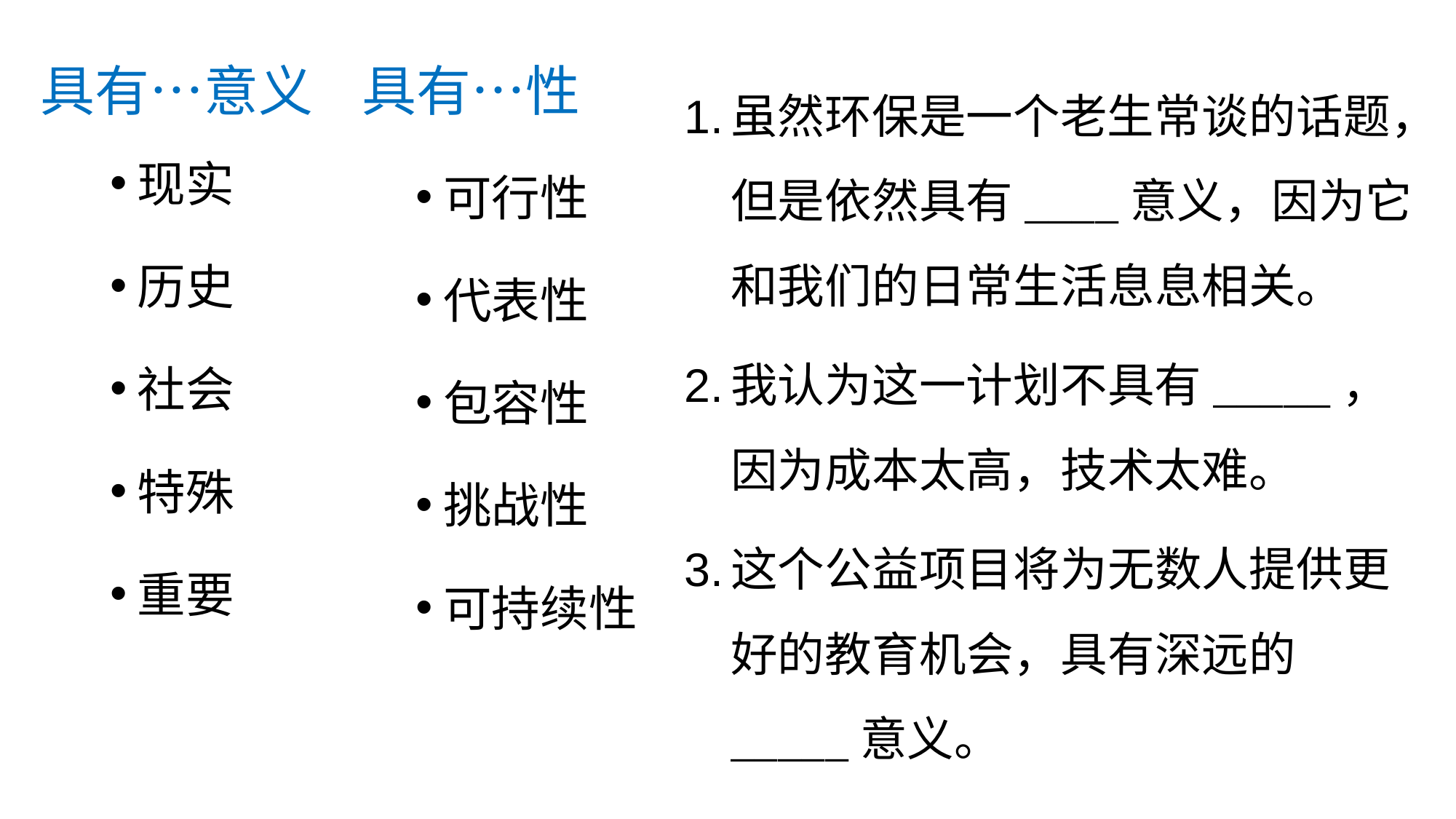

# 具有…意义    具有…性
虽然环保是一个老生常谈的话题，但是依然具有____意义，因为它和我们的日常生活息息相关。
我认为这一计划不具有_____，因为成本太高，技术太难。
这个公益项目将为无数人提供更好的教育机会，具有深远的_____意义。

现实
历史
社会
特殊
重要

可行性
代表性
包容性
挑战性
可持续性